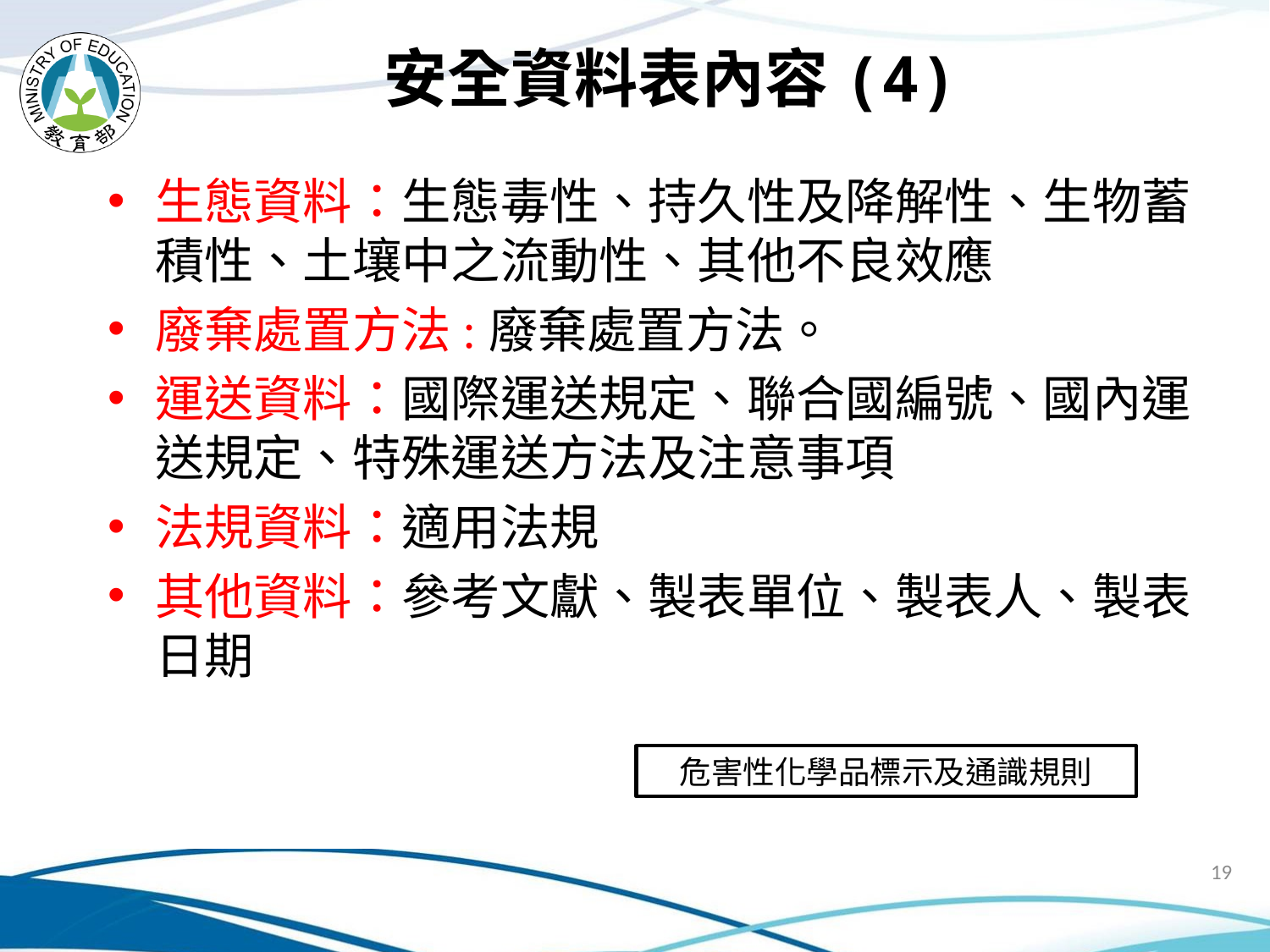

# 安全資料表內容(4)
生態資料：生態毒性、持久性及降解性、生物蓄積性、土壤中之流動性、其他不良效應
廢棄處置方法:廢棄處置方法。
運送資料：國際運送規定、聯合國編號、國內運送規定、特殊運送方法及注意事項
法規資料：適用法規
其他資料：參考文獻、製表單位、製表人、製表日期

危害性化學品標示及通識規則
19